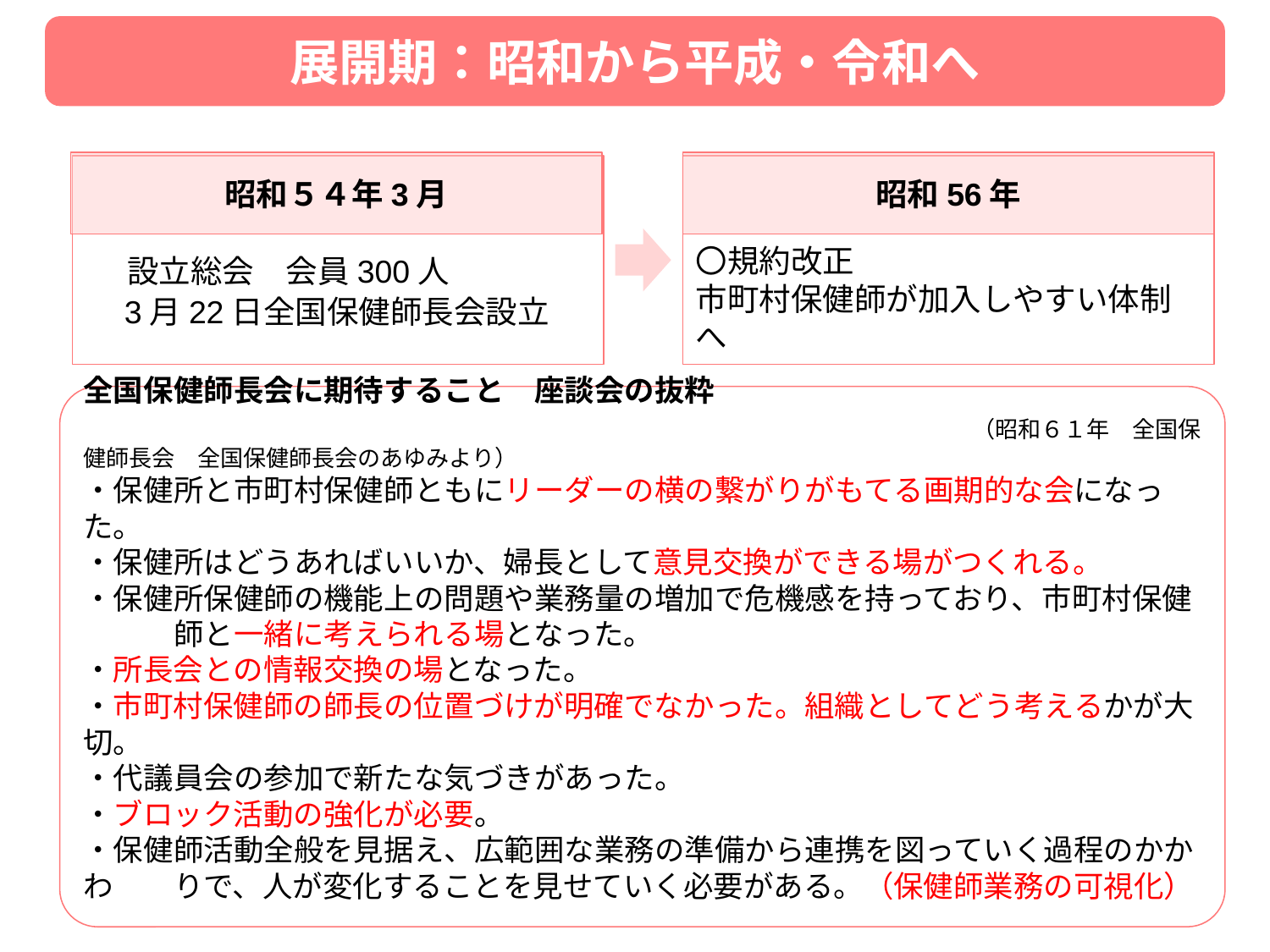

展開期：昭和から平成・令和へ

昭和５４年3月
昭和56年

　設立総会　会員300人
　3月22日全国保健師長会設立

〇規約改正
市町村保健師が加入しやすい体制へ

全国保健師長会に期待すること　座談会の抜粋　　　　　　　　　　　　　　　　　　　　　　　　　　　　　　　　　　　　　　　　　　       　　（昭和６１年　全国保健師長会　全国保健師長会のあゆみより）
・保健所と市町村保健師ともにリーダーの横の繋がりがもてる画期的な会になった。
・保健所はどうあればいいか、婦長として意見交換ができる場がつくれる。
・保健所保健師の機能上の問題や業務量の増加で危機感を持っており、市町村保健　　　師と一緒に考えられる場となった。
・所長会との情報交換の場となった。
・市町村保健師の師長の位置づけが明確でなかった。組織としてどう考えるかが大切。
・代議員会の参加で新たな気づきがあった。
・ブロック活動の強化が必要。
・保健師活動全般を見据え、広範囲な業務の準備から連携を図っていく過程のかかわ　　りで、人が変化することを見せていく必要がある。（保健師業務の可視化）